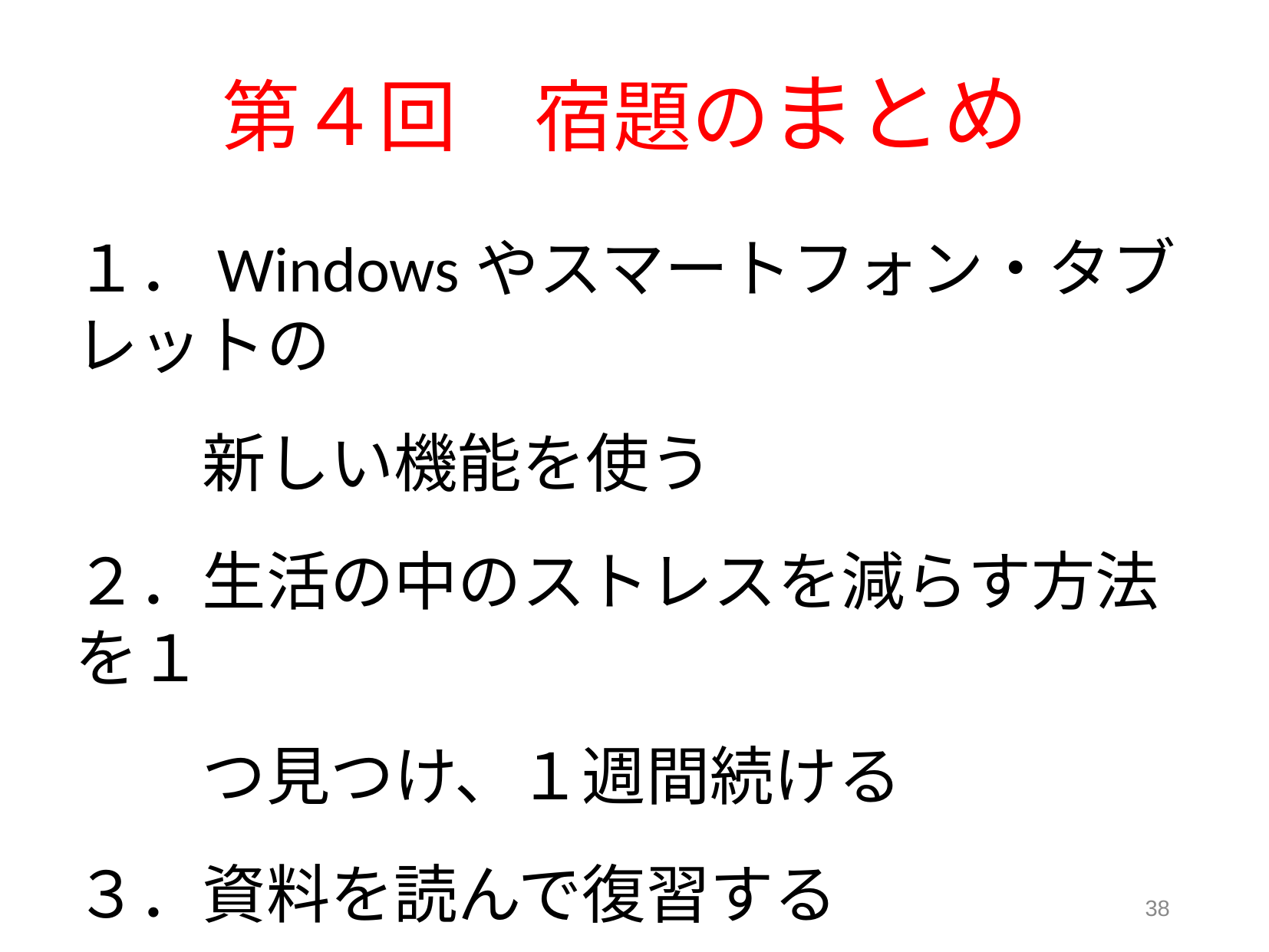

# 第４回　宿題のまとめ
１．Windowsやスマートフォン・タブレットの
　　新しい機能を使う
２．生活の中のストレスを減らす方法を１
　　つ見つけ、１週間続ける
３．資料を読んで復習する
38